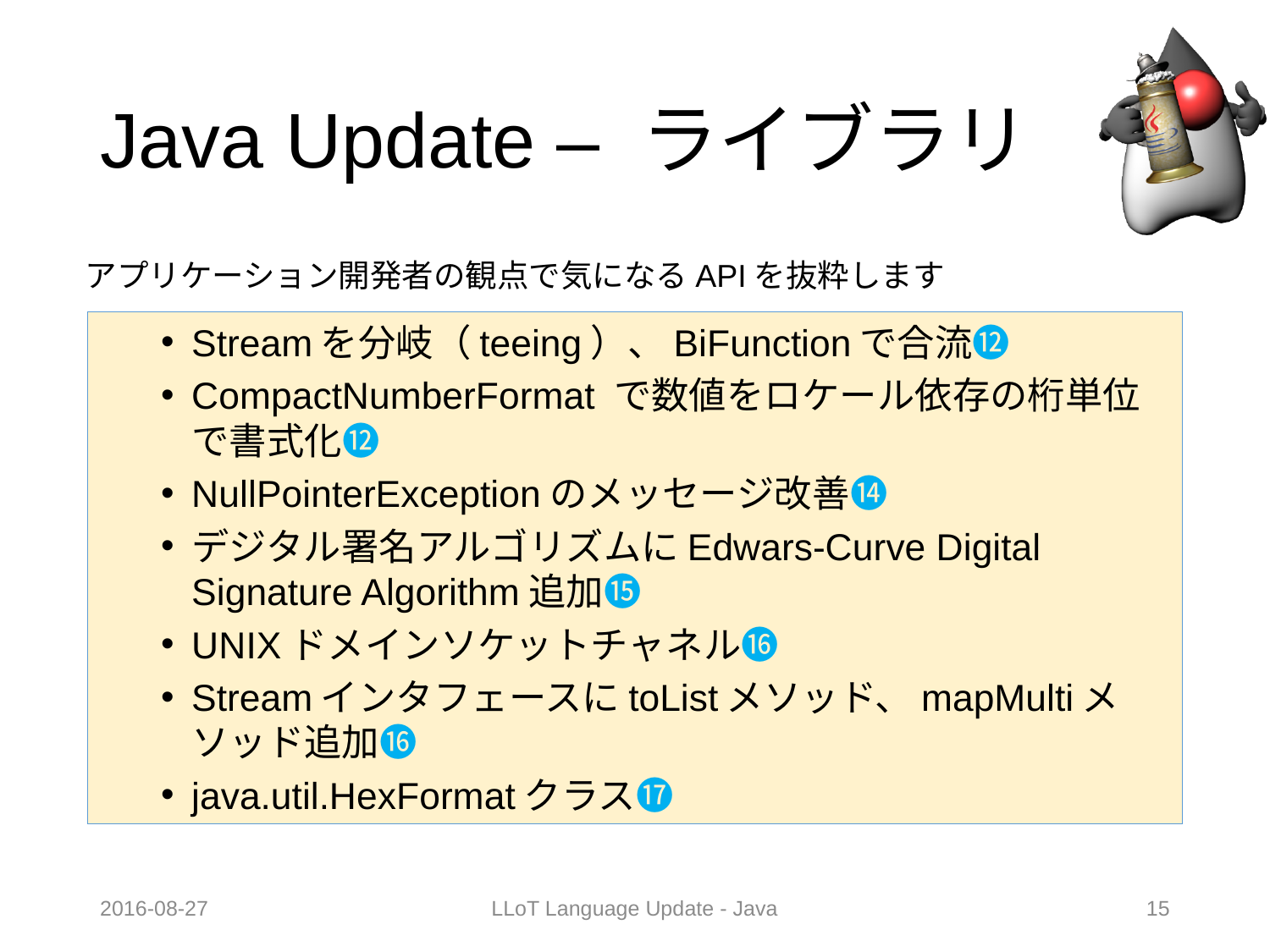

# Java Update – ライブラリ
アプリケーション開発者の観点で気になるAPIを抜粋します
Streamを分岐（teeing）、BiFunctionで合流⓬
CompactNumberFormat で数値をロケール依存の桁単位で書式化⓬
NullPointerExceptionのメッセージ改善⓮
デジタル署名アルゴリズムにEdwars-Curve Digital Signature Algorithm追加⓯
UNIXドメインソケットチャネル⓰
StreamインタフェースにtoListメソッド、mapMultiメソッド追加⓰
java.util.HexFormatクラス⓱
2016-08-27
LLoT Language Update - Java
15